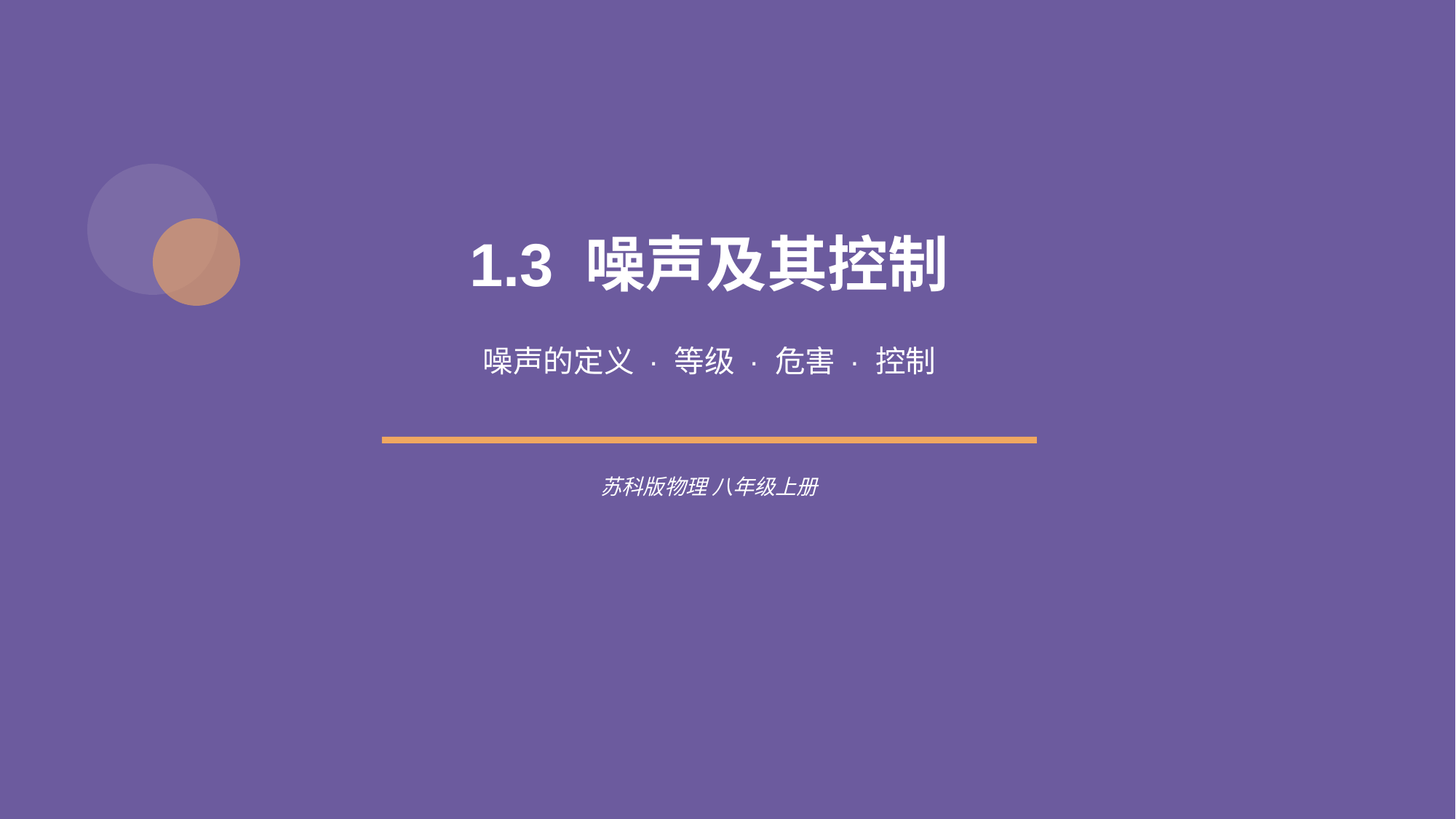

1.3 噪声及其控制

噪声的定义 · 等级 · 危害 · 控制

苏科版物理 八年级上册